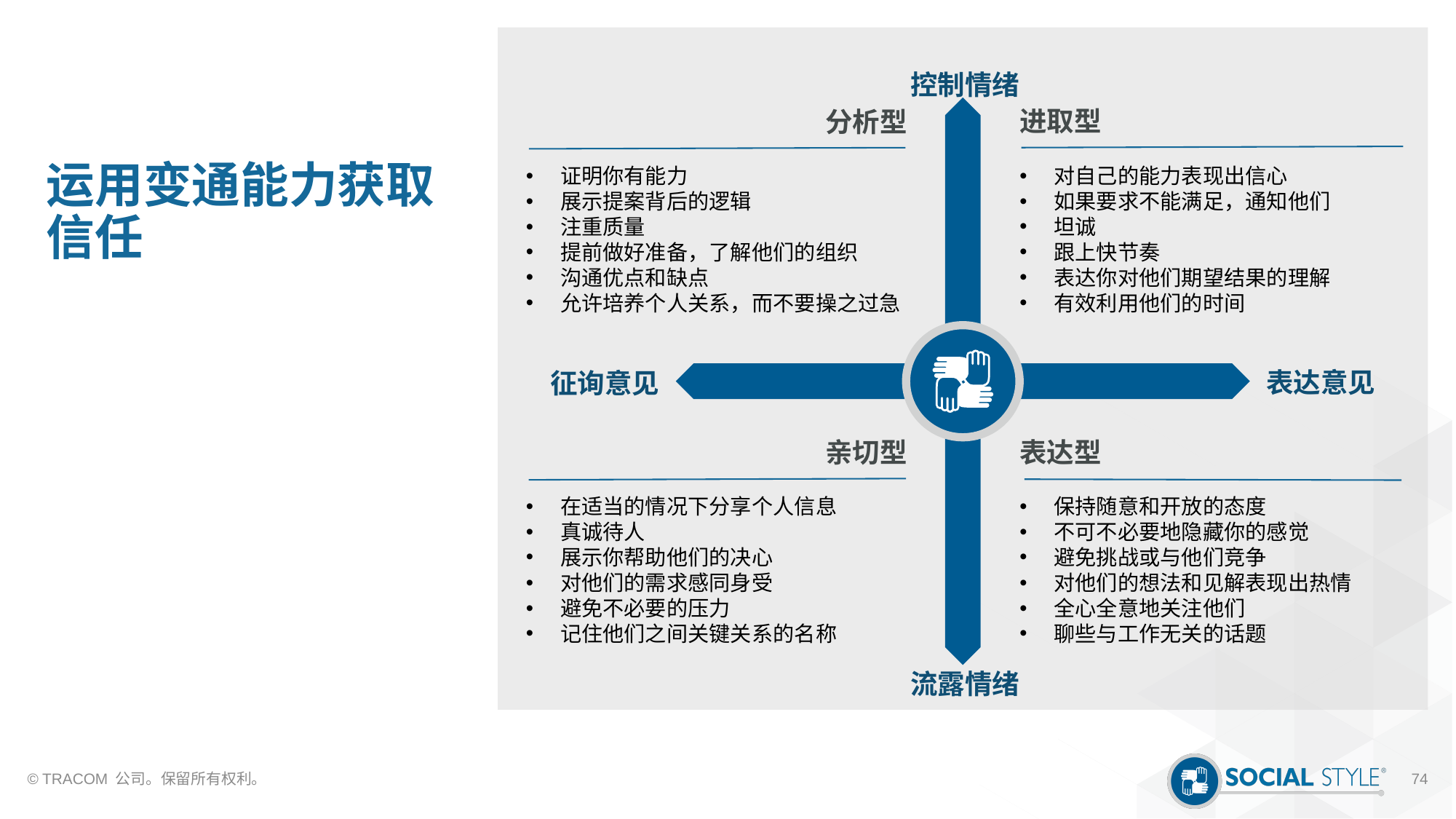

# 运用变通能力获取信任

控制情绪

进取型
对自己的能力表现出信心
如果要求不能满足，通知他们
坦诚
跟上快节奏
表达你对他们期望结果的理解
有效利用他们的时间

分析型
证明你有能力
展示提案背后的逻辑
注重质量
提前做好准备，了解他们的组织
沟通优点和缺点
允许培养个人关系，而不要操之过急

表达意见
征询意见
亲切型

在适当的情况下分享个人信息
真诚待人
展示你帮助他们的决心
对他们的需求感同身受
避免不必要的压力
记住他们之间关键关系的名称
表达型

保持随意和开放的态度
不可不必要地隐藏你的感觉
避免挑战或与他们竞争
对他们的想法和见解表现出热情
全心全意地关注他们
聊些与工作无关的话题
流露情绪
© TRACOM 公司。保留所有权利。
74